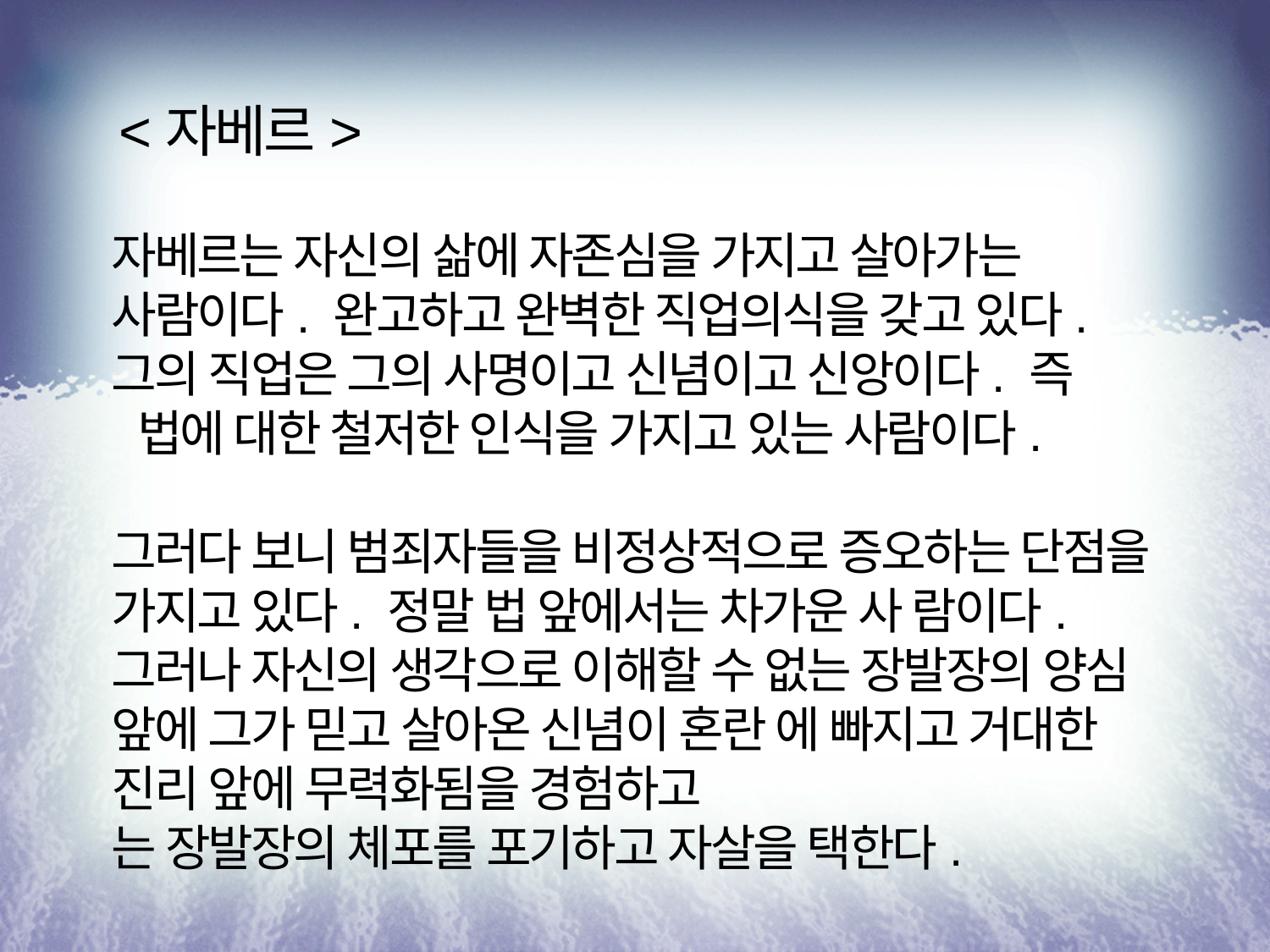

<자베르>
자베르는 자신의 삶에 자존심을 가지고 살아가는 사람이다. 완고하고 완벽한 직업의식을 갖고 있다. 그의 직업은 그의 사명이고 신념이고 신앙이다. 즉
 법에 대한 철저한 인식을 가지고 있는 사람이다.

그러다 보니 범죄자들을 비정상적으로 증오하는 단점을 가지고 있다. 정말 법 앞에서는 차가운 사 람이다. 그러나 자신의 생각으로 이해할 수 없는 장발장의 양심 앞에 그가 믿고 살아온 신념이 혼란 에 빠지고 거대한 진리 앞에 무력화됨을 경험하고
는 장발장의 체포를 포기하고 자살을 택한다.